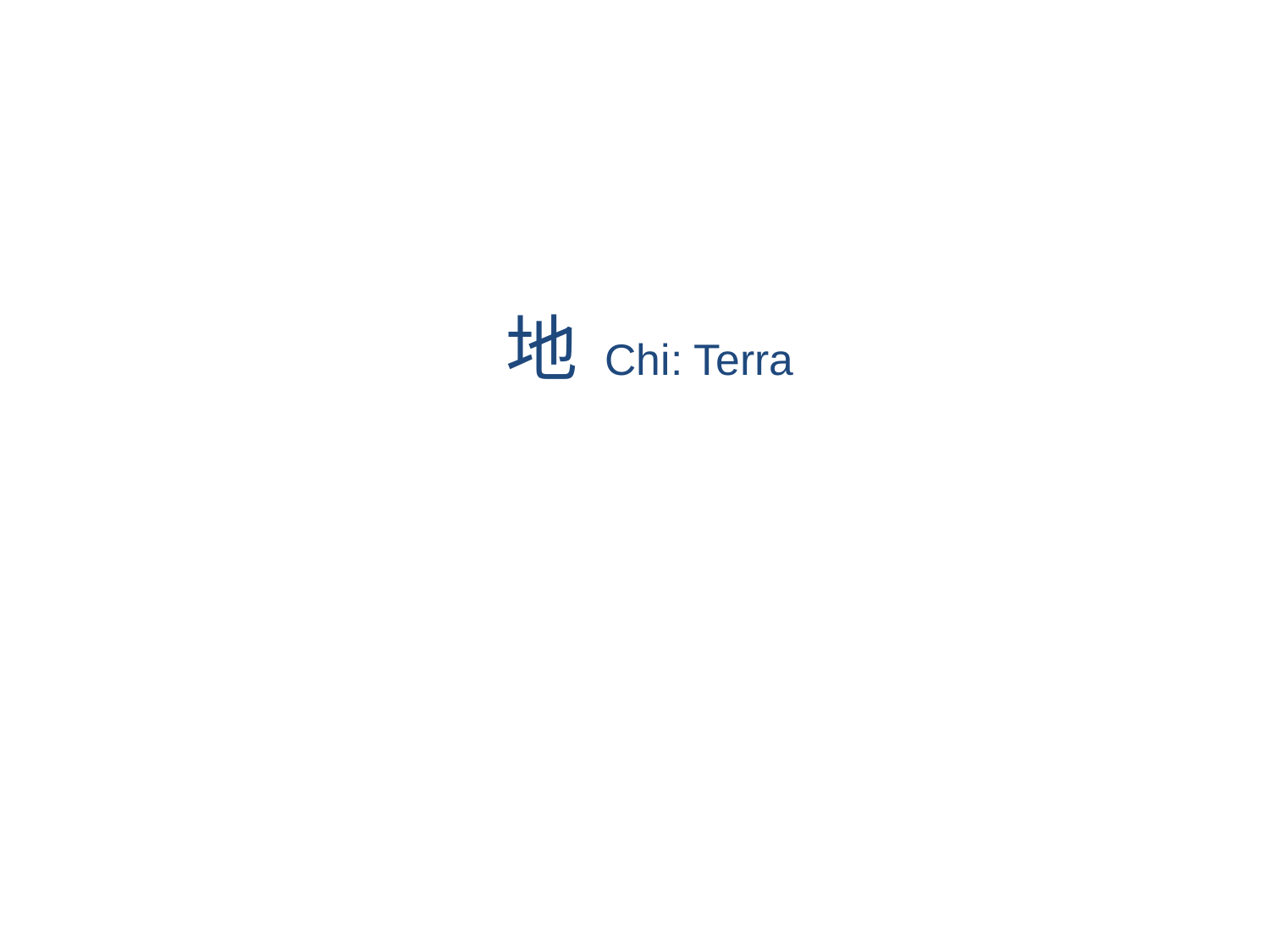

# 地 Chi: Terra 鉄 Tetsu: Ferro, Strada Ferrata